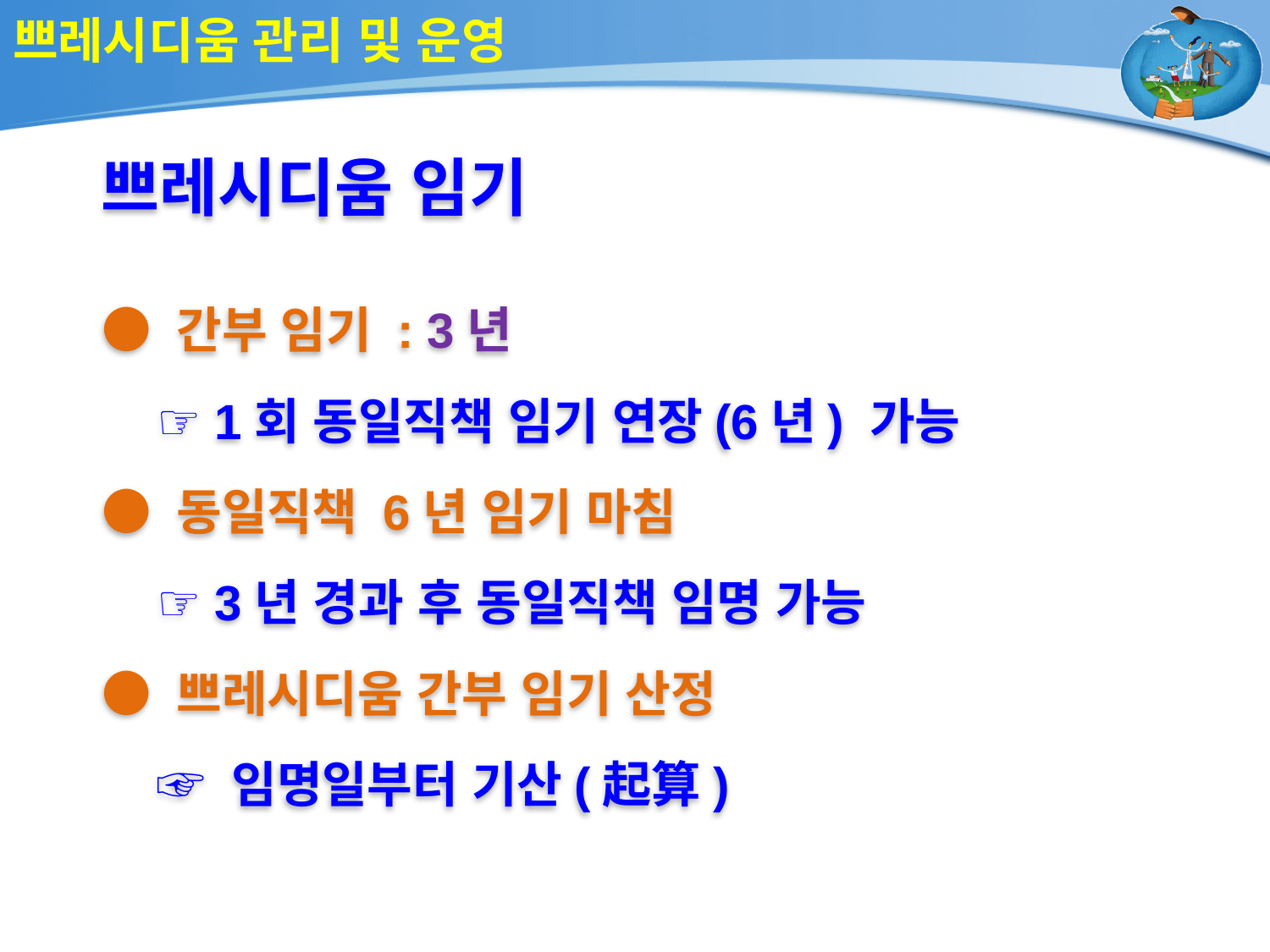

# 쁘레시디움 관리 및 운영
쁘레시디움 임기
● 간부 임기 : 3년
    ☞ 1회 동일직책 임기 연장(6년) 가능
● 동일직책 6년 임기 마침
    ☞ 3년 경과 후 동일직책 임명 가능
● 쁘레시디움 간부 임기 산정
    ☞ 임명일부터 기산(起算)